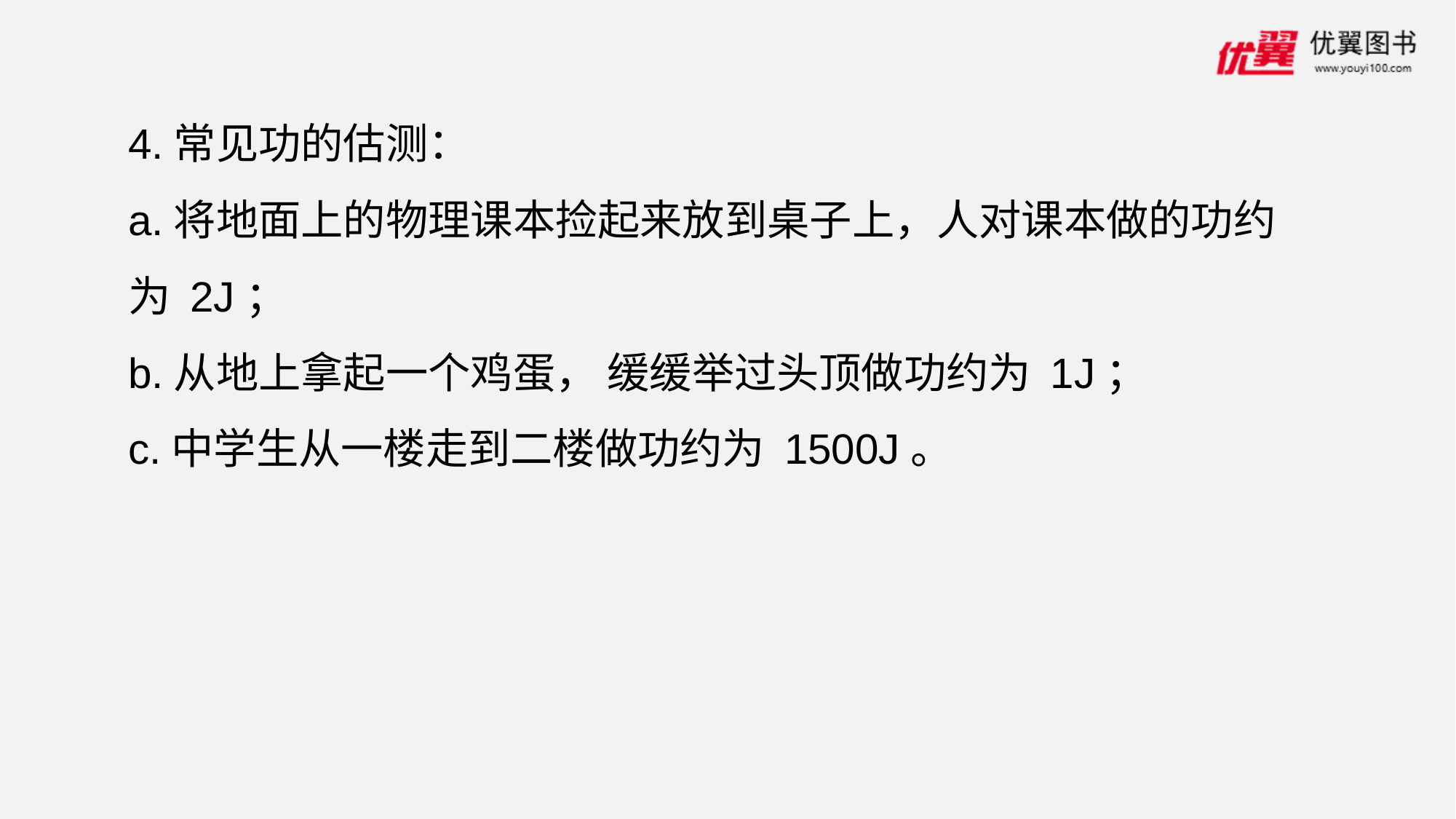

4.常见功的估测：
a.将地面上的物理课本捡起来放到桌子上，人对课本做的功约为 2J；
b.从地上拿起一个鸡蛋， 缓缓举过头顶做功约为 1J；
c.中学生从一楼走到二楼做功约为 1500J。